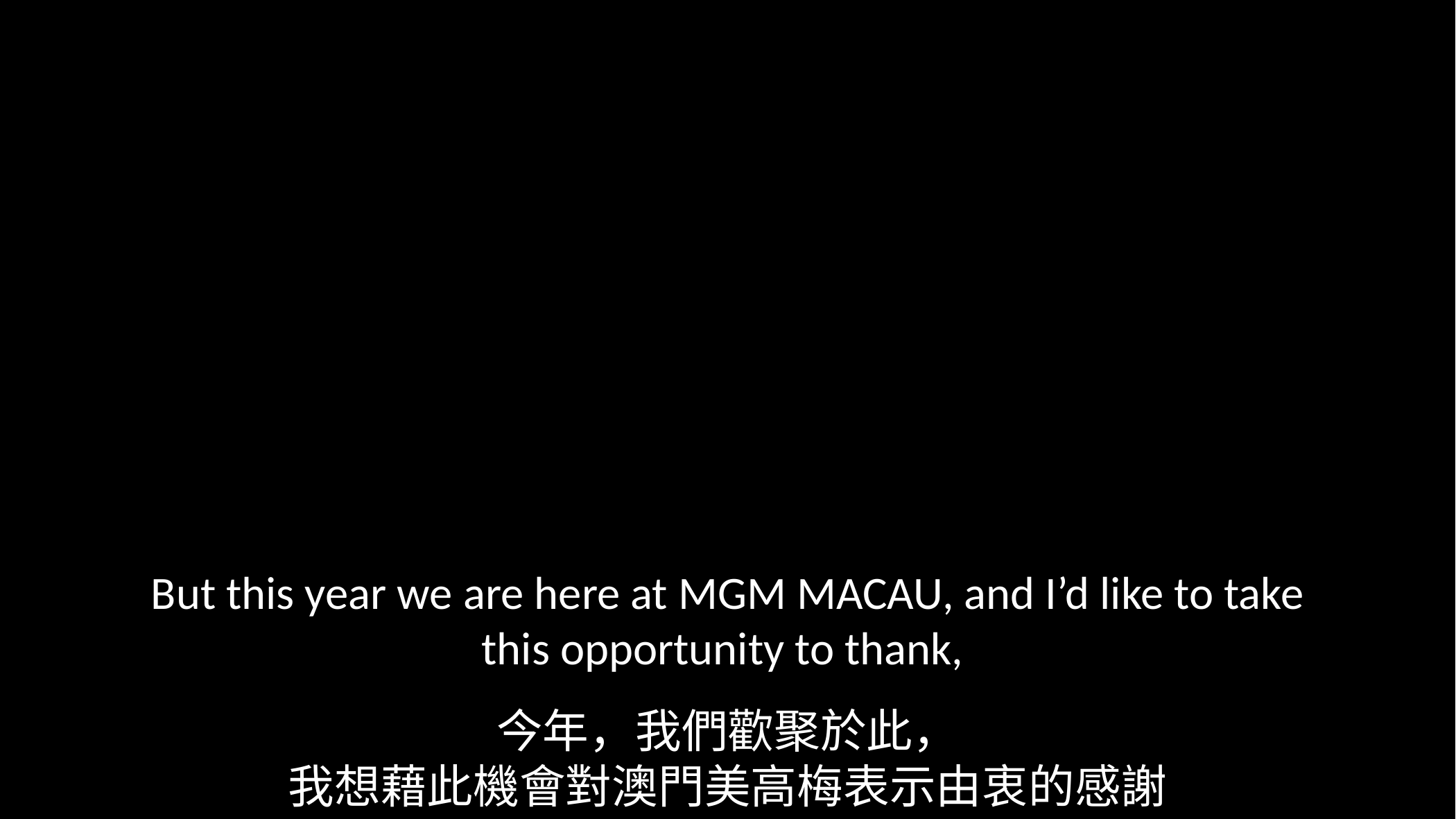

But this year we are here at MGM MACAU, and I’d like to take this opportunity to thank,

今年，我們歡聚於此，
我想藉此機會對澳門美高梅表示由衷的感謝